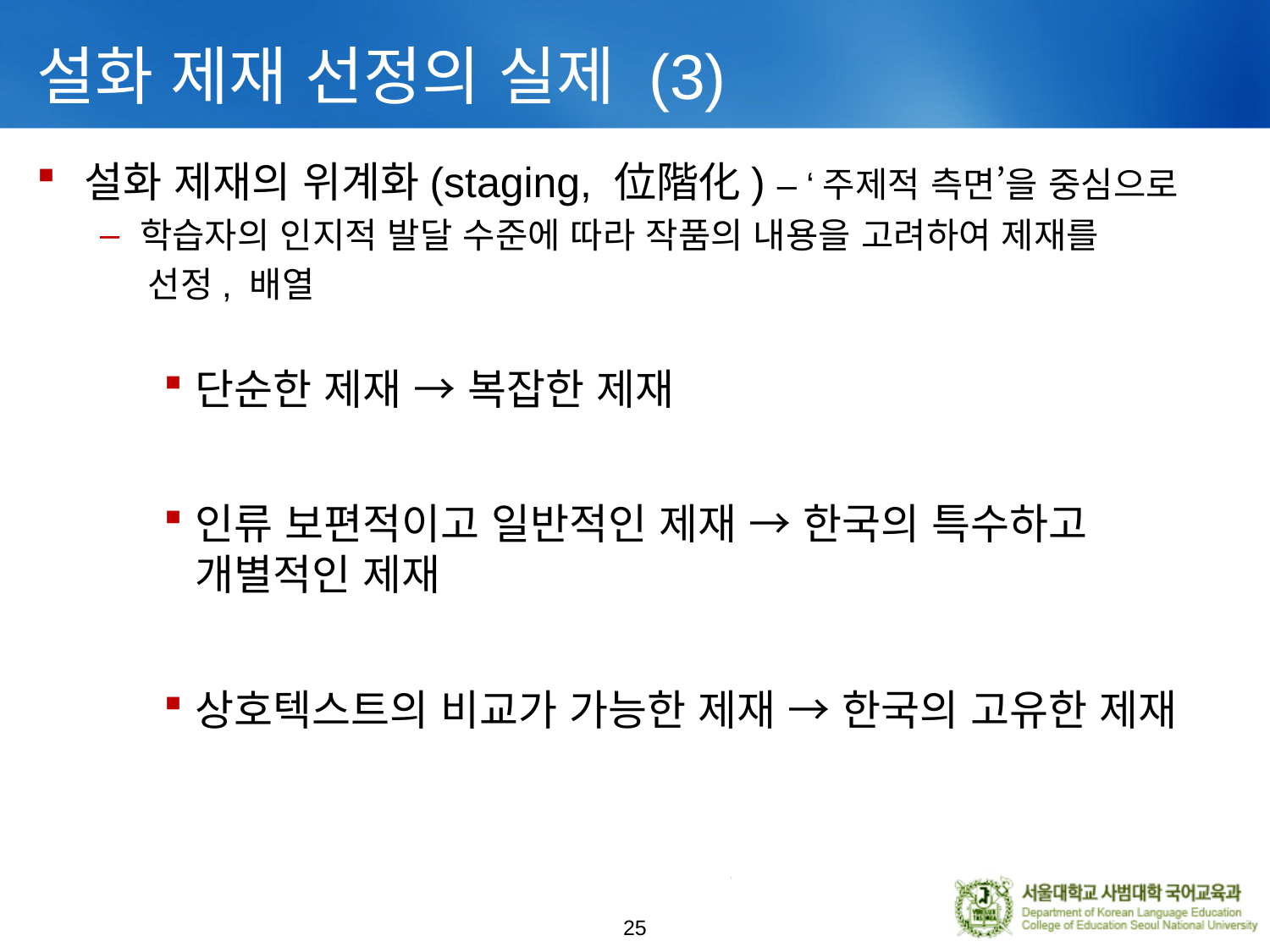

# 설화 제재 선정의 실제 (3)
설화 제재의 위계화(staging, 位階化) – ‘주제적 측면’을 중심으로
학습자의 인지적 발달 수준에 따라 작품의 내용을 고려하여 제재를
    선정, 배열

단순한 제재 → 복잡한 제재

인류 보편적이고 일반적인 제재 → 한국의 특수하고 개별적인 제재

상호텍스트의 비교가 가능한 제재 → 한국의 고유한 제재
25